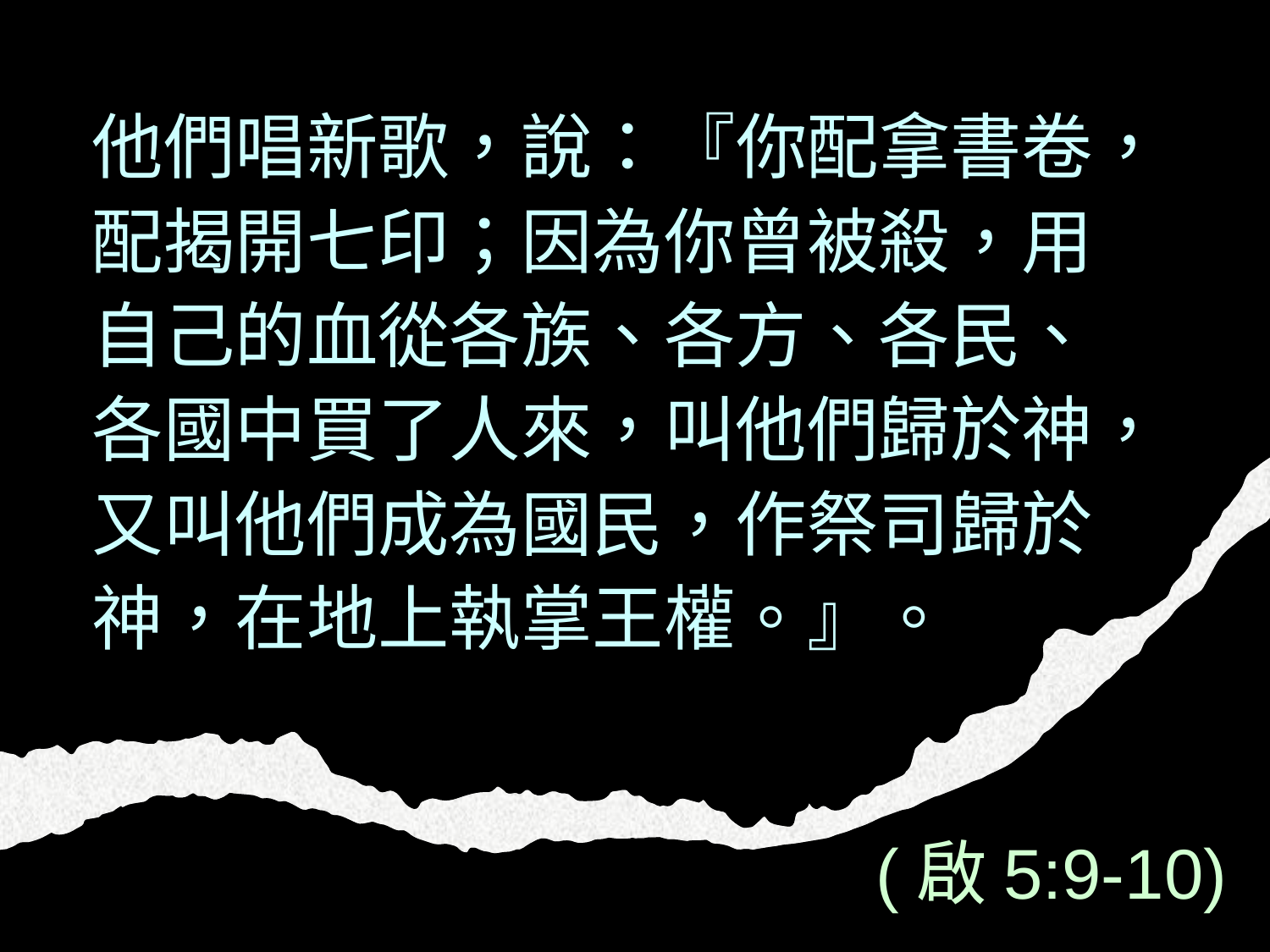

他們唱新歌，說：『你配拿書卷，配揭開七印；因為你曾被殺，用自己的血從各族、各方、各民、各國中買了人來，叫他們歸於神，又叫他們成為國民，作祭司歸於神，在地上執掌王權。』。

(啟5:9-10)